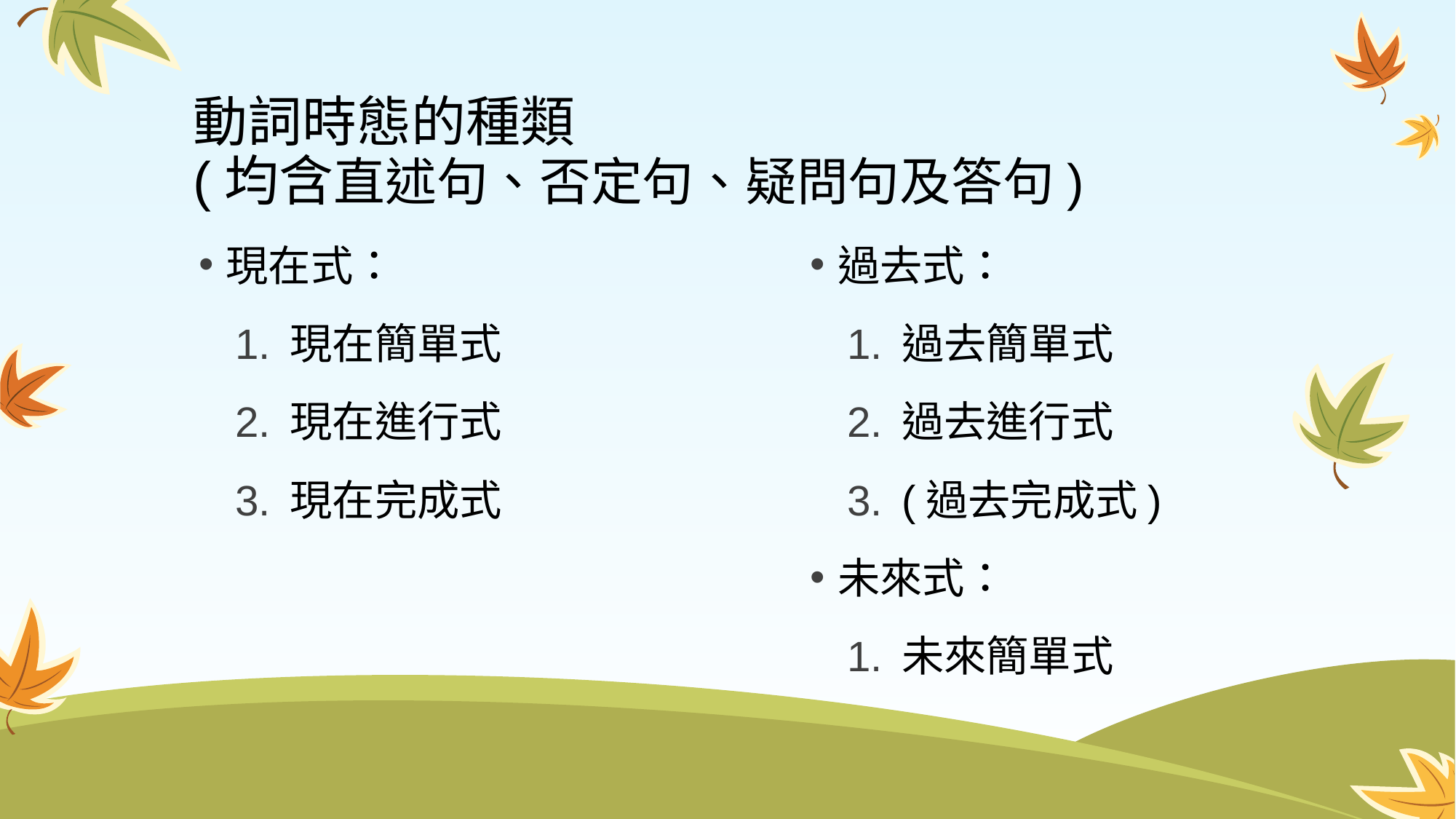

# 動詞時態的種類 (均含直述句、否定句、疑問句及答句)
現在式：
現在簡單式
現在進行式
現在完成式
過去式：
過去簡單式
過去進行式
(過去完成式)
未來式：
未來簡單式